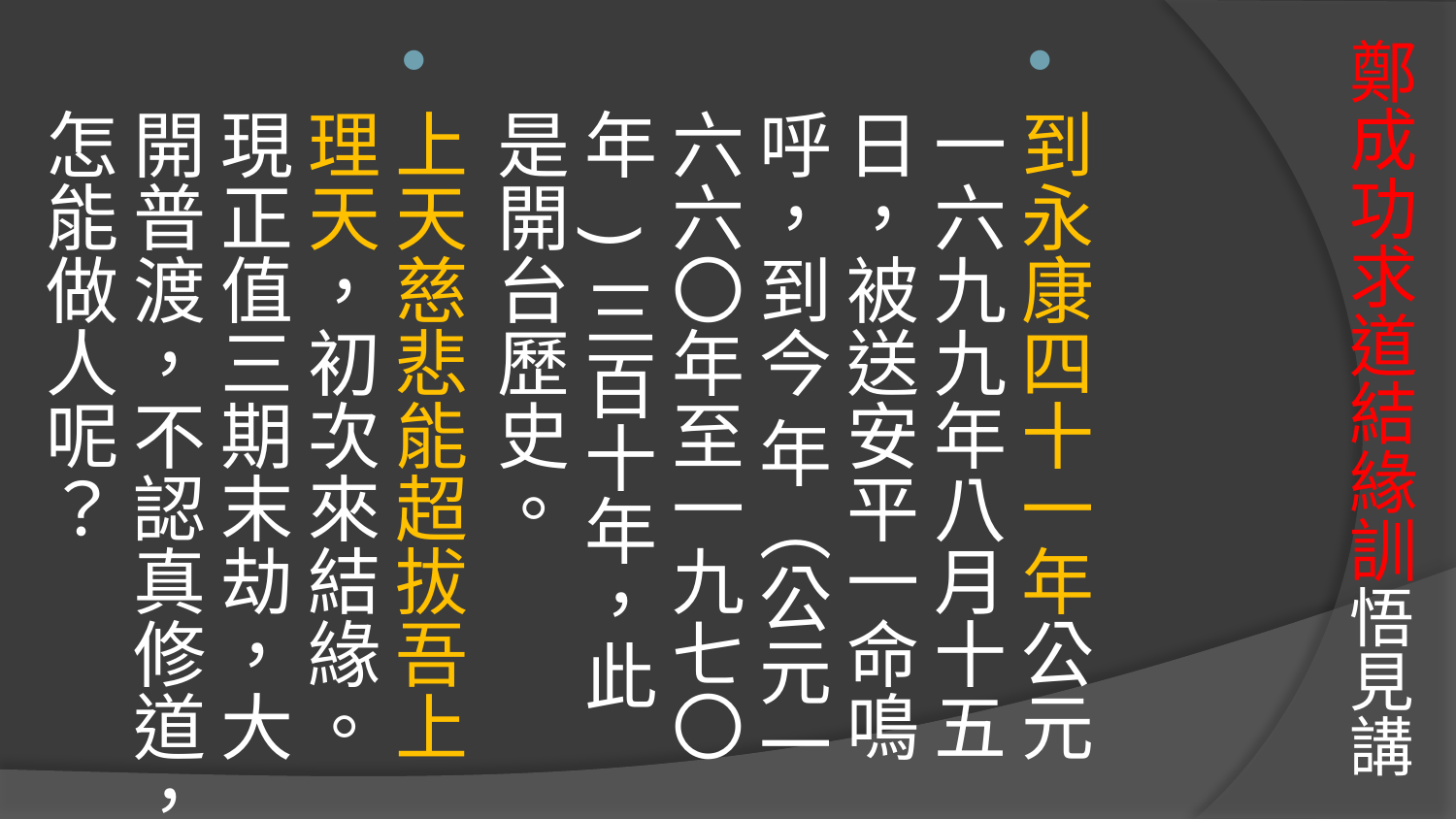

# 鄭成功求道結緣訓悟見講
到永康四十一年公元一六九九年八月十五日，被送安平一命鳴呼，到今 年（公元一六六〇年至一九七〇年 )三百十年，此是開台歷史。
上天慈悲能超拔吾上理天，初次來結緣。現正值三期末劫，大開普渡，不認真修道，怎能做人呢？